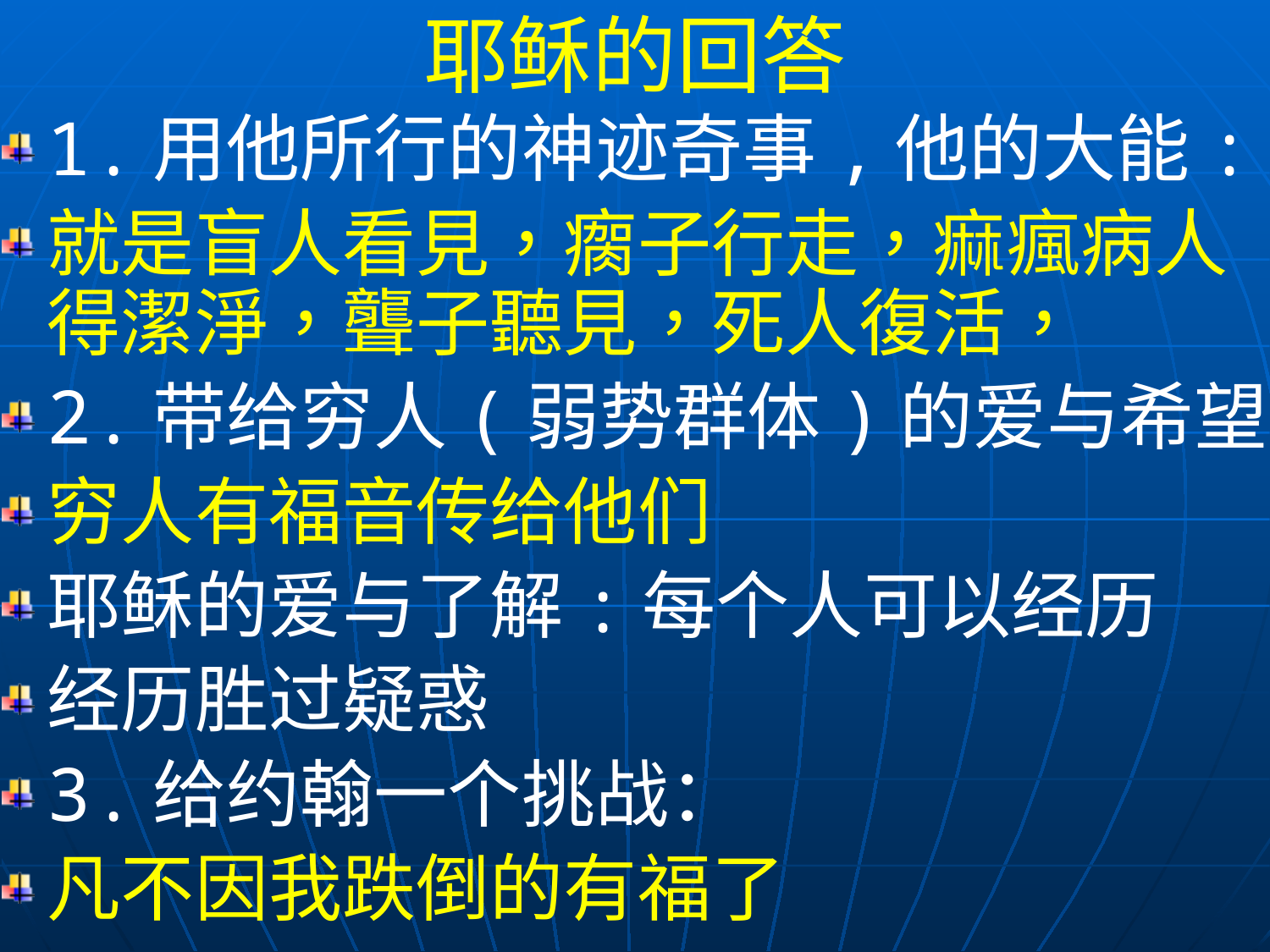

耶稣的回答
1.用他所行的神迹奇事,他的大能:
就是盲人看見，瘸子行走，痲瘋病人得潔淨，聾子聽見，死人復活，
2.带给穷人(弱势群体)的爱与希望:
穷人有福音传给他们
耶稣的爱与了解:每个人可以经历
经历胜过疑惑
3.给约翰一个挑战：
凡不因我跌倒的有福了